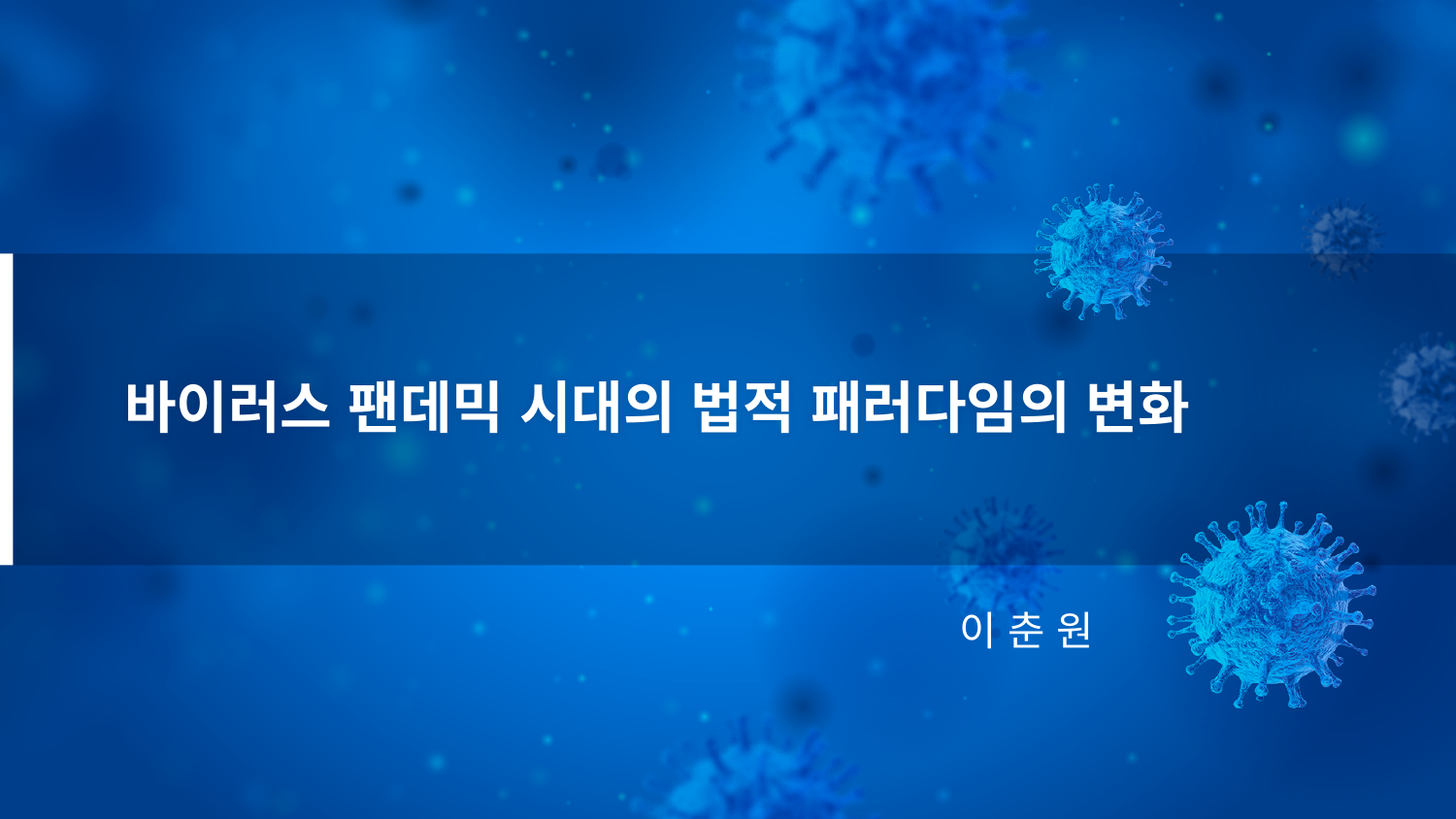

# 바이러스 팬데믹 시대의 법적 패러다임의 변화
이 춘 원